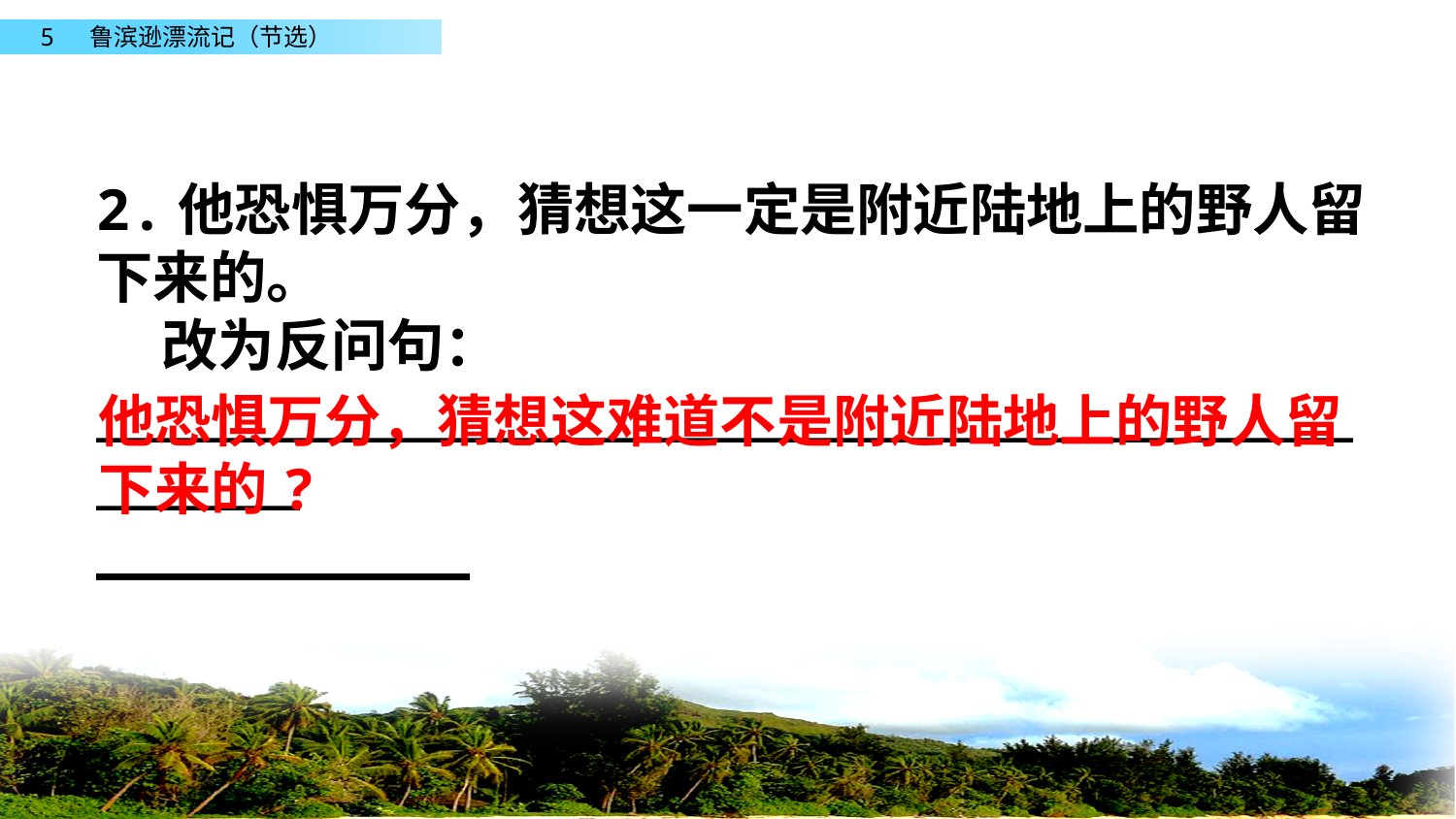

2.他恐惧万分，猜想这一定是附近陆地上的野人留下来的。
    改为反问句：___________________________________________
___________

他恐惧万分，猜想这难道不是附近陆地上的野人留下来的?